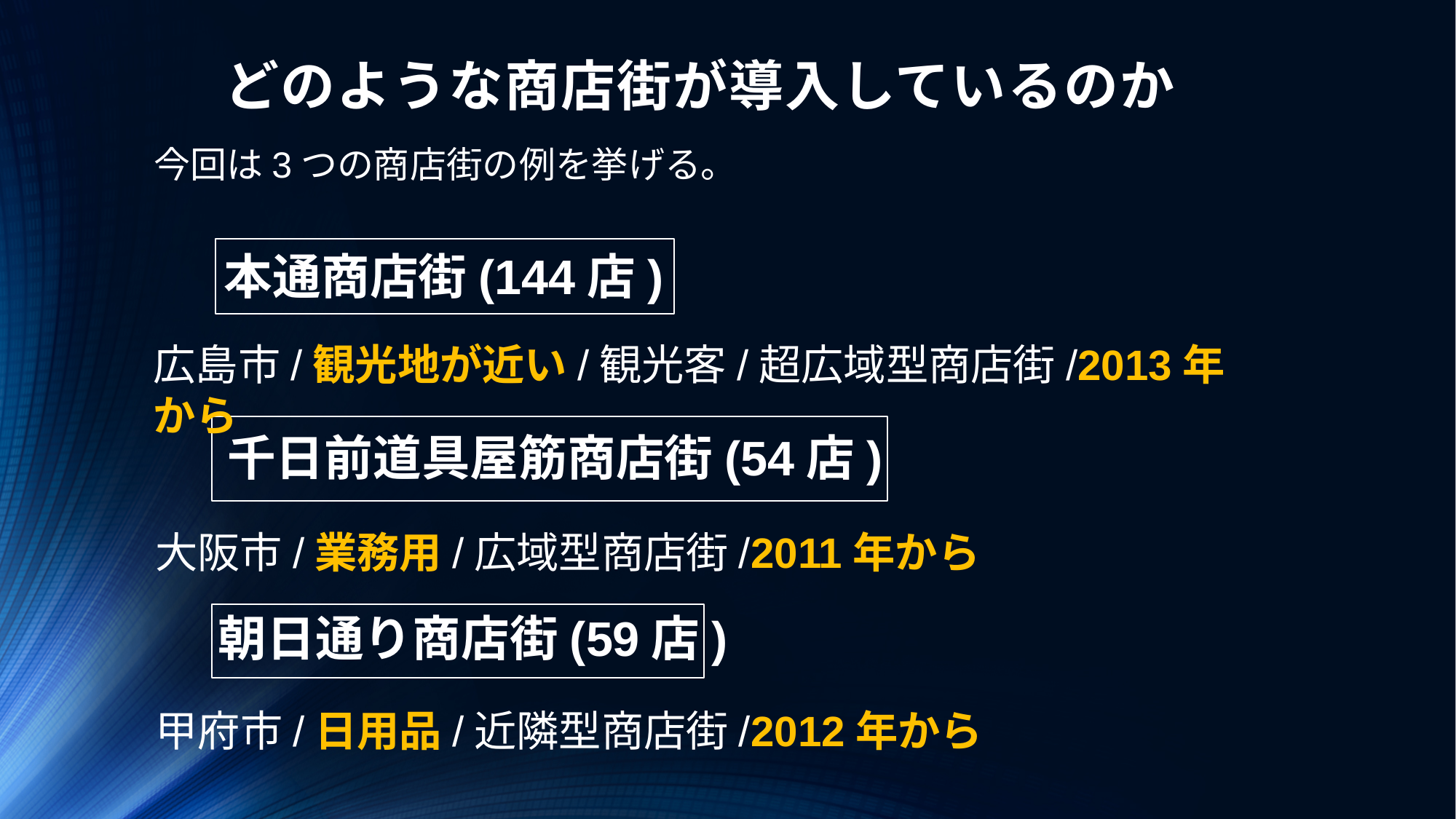

# どのような商店街が導入しているのか
今回は3つの商店街の例を挙げる。

本通商店街(144店)
広島市/観光地が近い/観光客/超広域型商店街/2013年から

千日前道具屋筋商店街(54店)
大阪市/業務用/広域型商店街/2011年から

朝日通り商店街(59店)
甲府市/日用品/近隣型商店街/2012年から